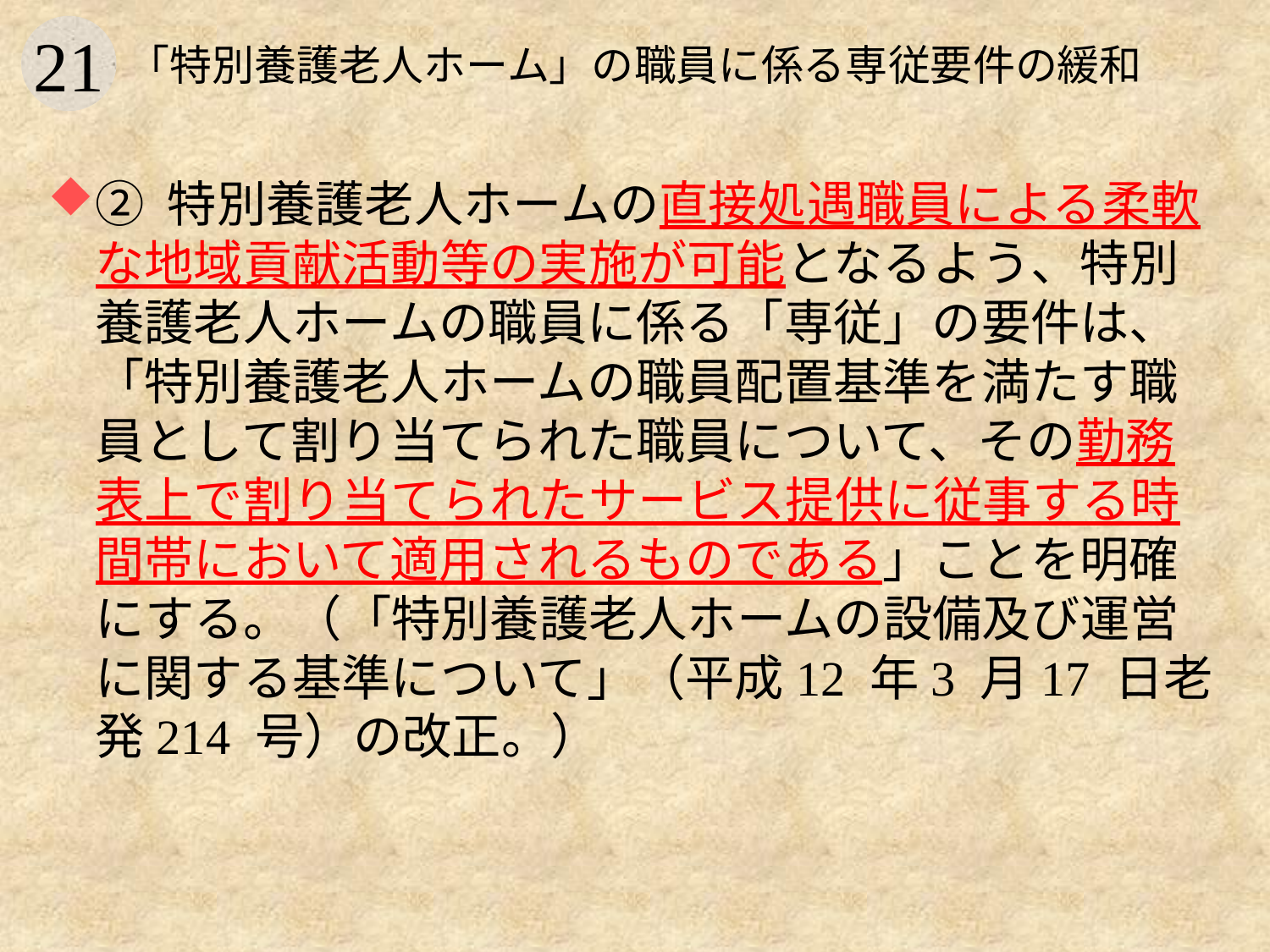

# 「特別養護老人ホーム」の職員に係る専従要件の緩和
② 特別養護老人ホームの直接処遇職員による柔軟な地域貢献活動等の実施が可能となるよう、特別養護老人ホームの職員に係る「専従」の要件は、「特別養護老人ホームの職員配置基準を満たす職員として割り当てられた職員について、その勤務表上で割り当てられたサービス提供に従事する時間帯において適用されるものである」ことを明確にする。（「特別養護老人ホームの設備及び運営に関する基準について」（平成12 年3 月17 日老発214 号）の改正。）